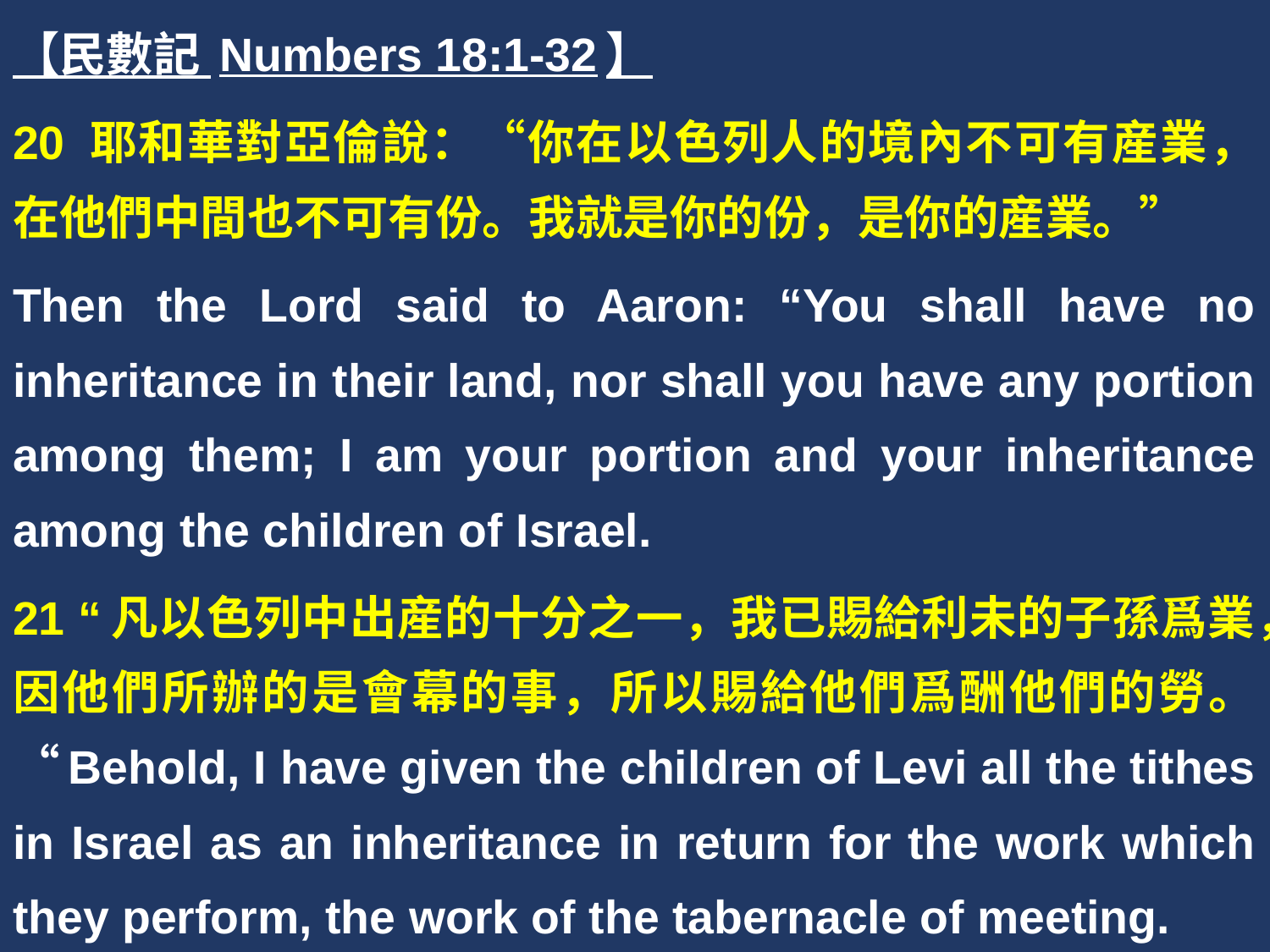

【民數記 Numbers 18:1-32】
20 耶和華對亞倫說：“你在以色列人的境內不可有産業，在他們中間也不可有份。我就是你的份，是你的産業。”
Then the Lord said to Aaron: “You shall have no inheritance in their land, nor shall you have any portion among them; I am your portion and your inheritance among the children of Israel.
21 “凡以色列中出産的十分之一，我已賜給利未的子孫爲業，因他們所辦的是會幕的事，所以賜給他們爲酬他們的勞。“Behold, I have given the children of Levi all the tithes in Israel as an inheritance in return for the work which they perform, the work of the tabernacle of meeting.